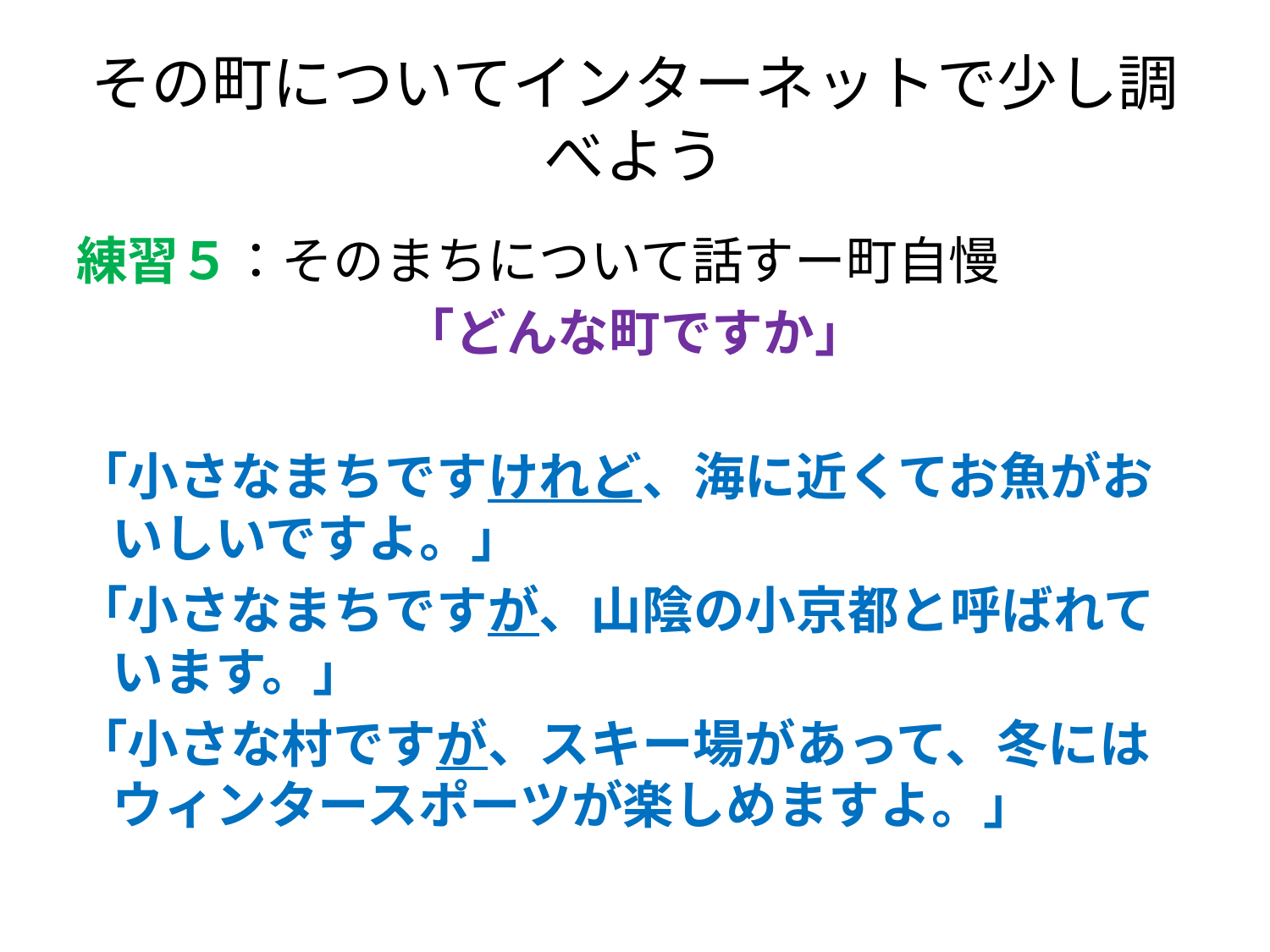

# その町についてインターネットで少し調べよう
練習５：そのまちについて話すー町自慢
「どんな町ですか」

「小さなまちですけれど、海に近くてお魚がおいしいですよ。」
「小さなまちですが、山陰の小京都と呼ばれています。」
「小さな村ですが、スキー場があって、冬にはウィンタースポーツが楽しめますよ。」